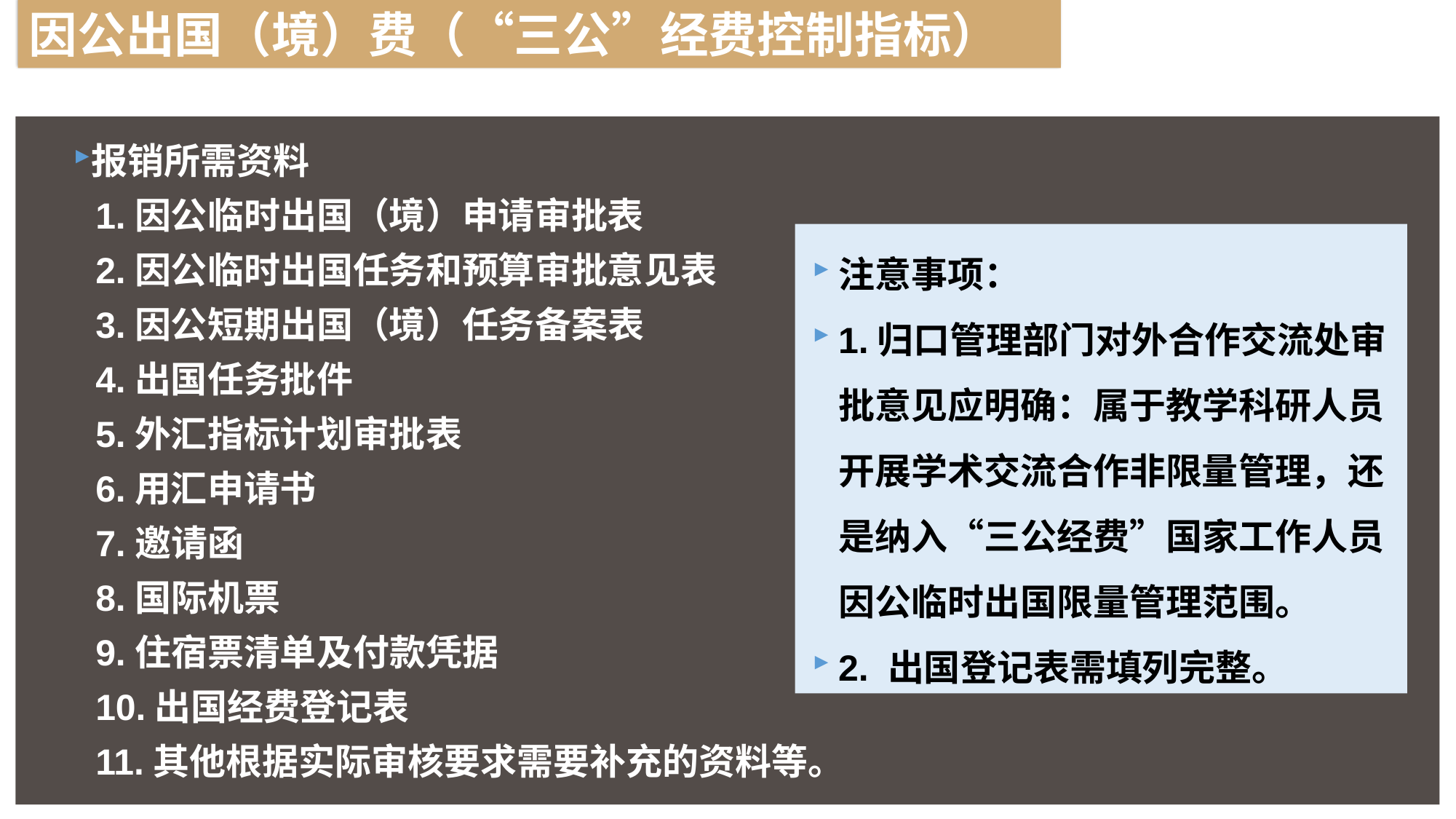

因公出国（境）费（“三公”经费控制指标）

报销所需资料
1.因公临时出国（境）申请审批表
2.因公临时出国任务和预算审批意见表
3.因公短期出国（境）任务备案表
4.出国任务批件
5.外汇指标计划审批表
6.用汇申请书
7.邀请函
8.国际机票
9.住宿票清单及付款凭据
10.出国经费登记表
11.其他根据实际审核要求需要补充的资料等。
注意事项：
1.归口管理部门对外合作交流处审批意见应明确：属于教学科研人员开展学术交流合作非限量管理，还是纳入“三公经费”国家工作人员因公临时出国限量管理范围。
2. 出国登记表需填列完整。
指因业务需要的临时用款，如职工预借的差旅费等。